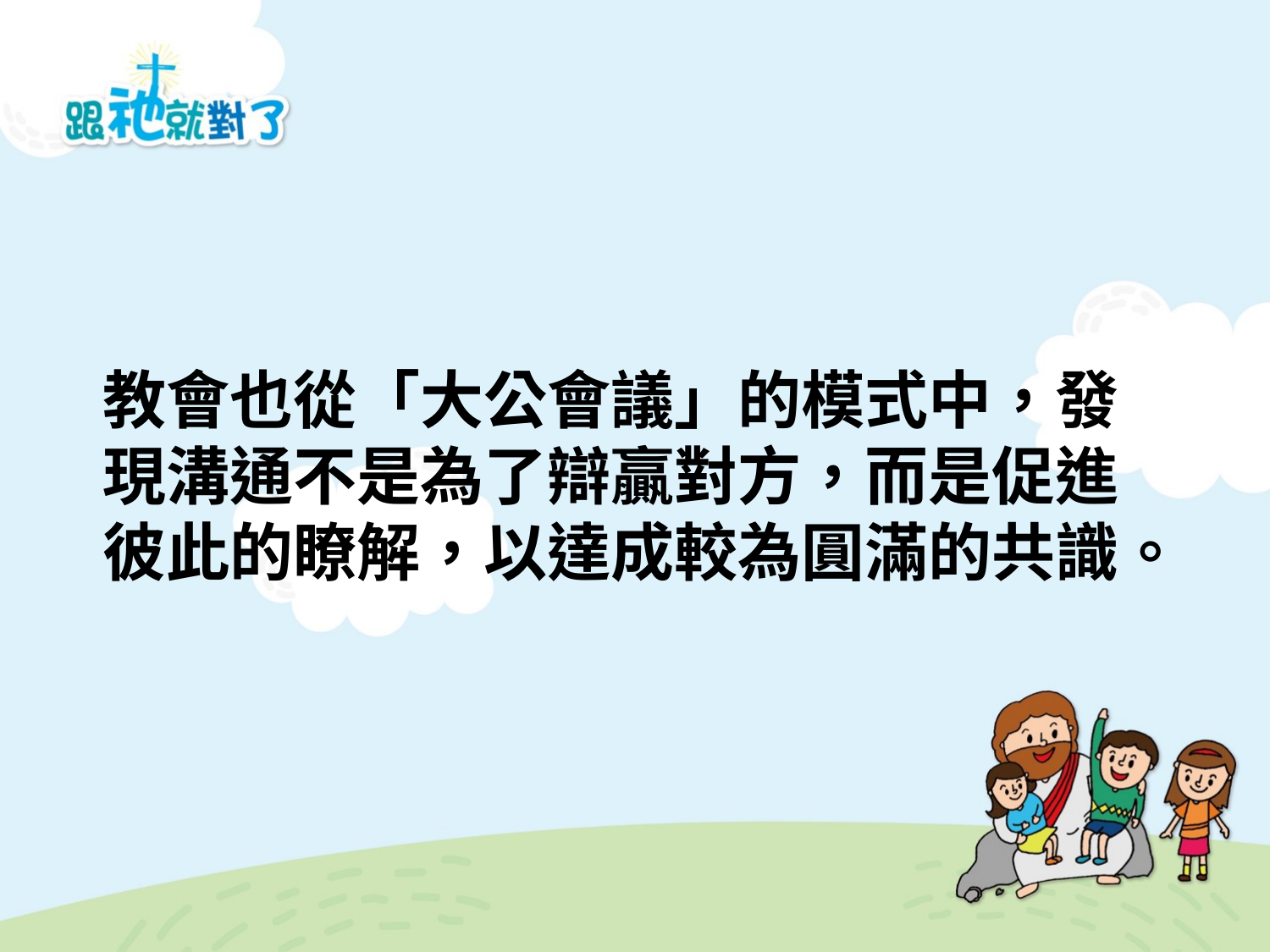

教會也從「大公會議」的模式中，發現溝通不是為了辯贏對方，而是促進彼此的瞭解，以達成較為圓滿的共識。